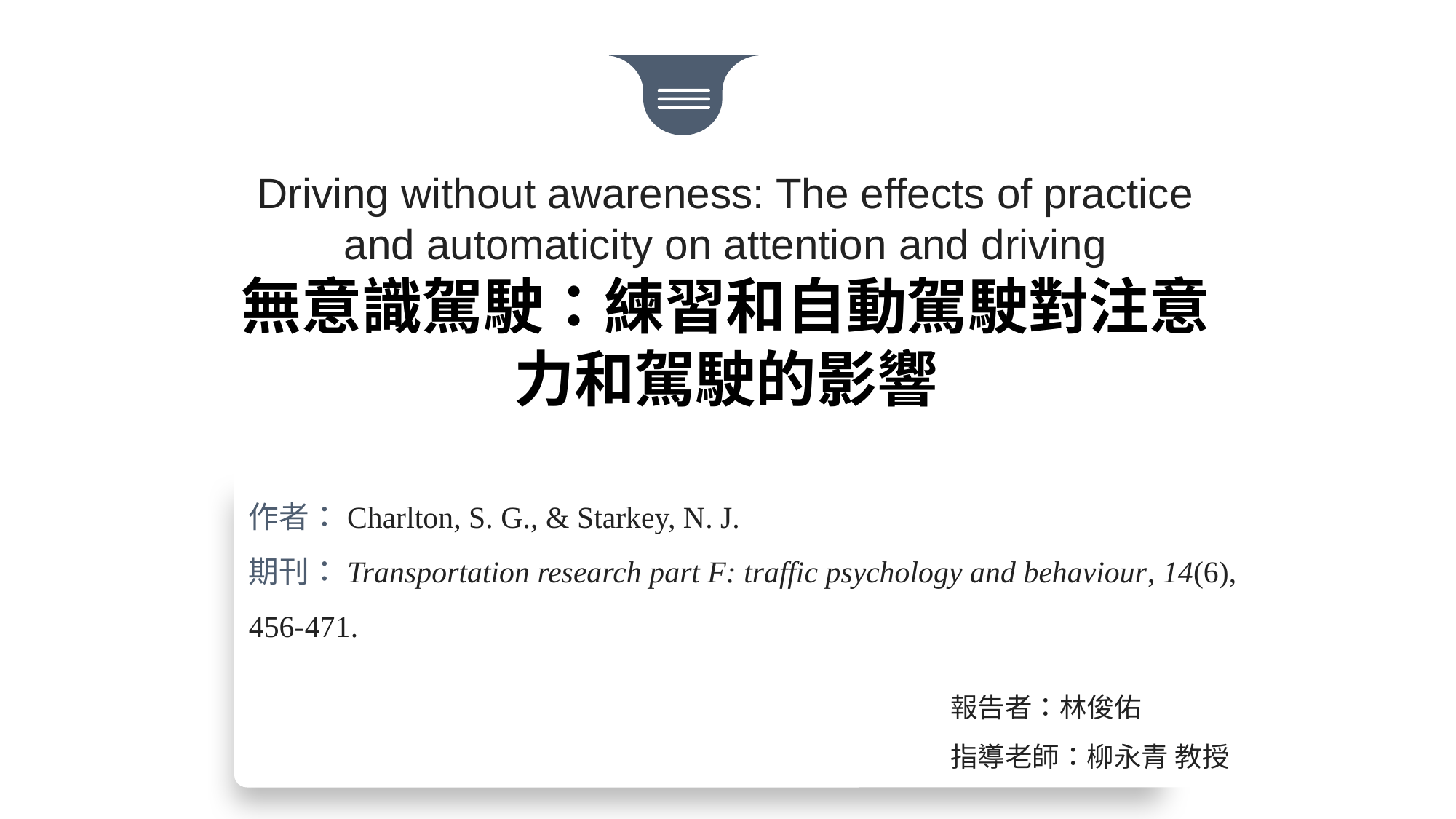

Driving without awareness: The effects of practice and automaticity on attention and driving
無意識駕駛：練習和自動駕駛對注意力和駕駛的影響
作者：Charlton, S. G., & Starkey, N. J.
期刊：Transportation research part F: traffic psychology and behaviour, 14(6), 456-471.

報告者：林俊佑
指導老師：柳永青 教授